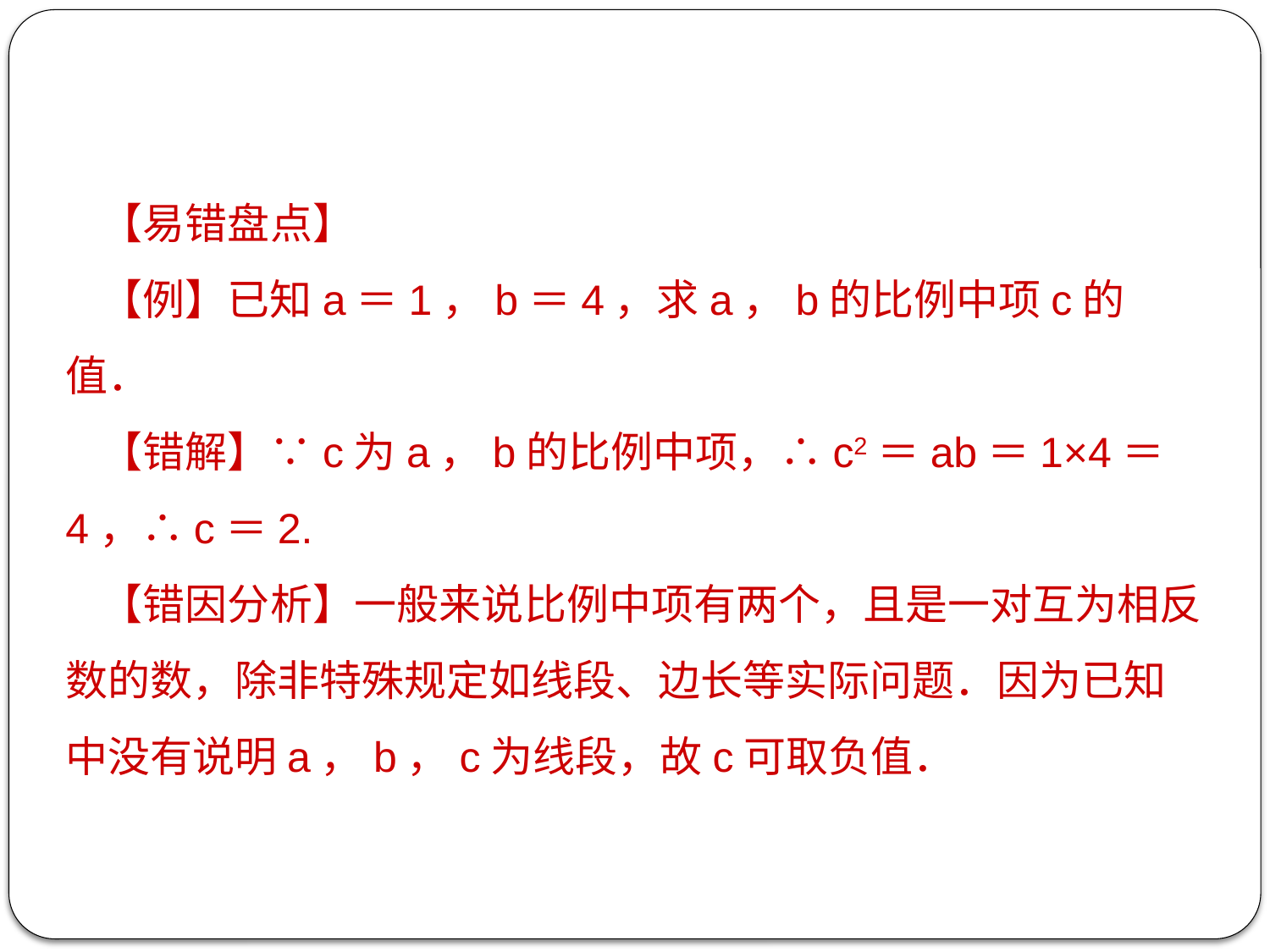

【易错盘点】
【例】已知a＝1，b＝4，求a，b的比例中项c的值．
【错解】∵c为a，b的比例中项，∴c2＝ab＝1×4＝4，∴c＝2.
【错因分析】一般来说比例中项有两个，且是一对互为相反数的数，除非特殊规定如线段、边长等实际问题．因为已知中没有说明a，b，c为线段，故c可取负值．